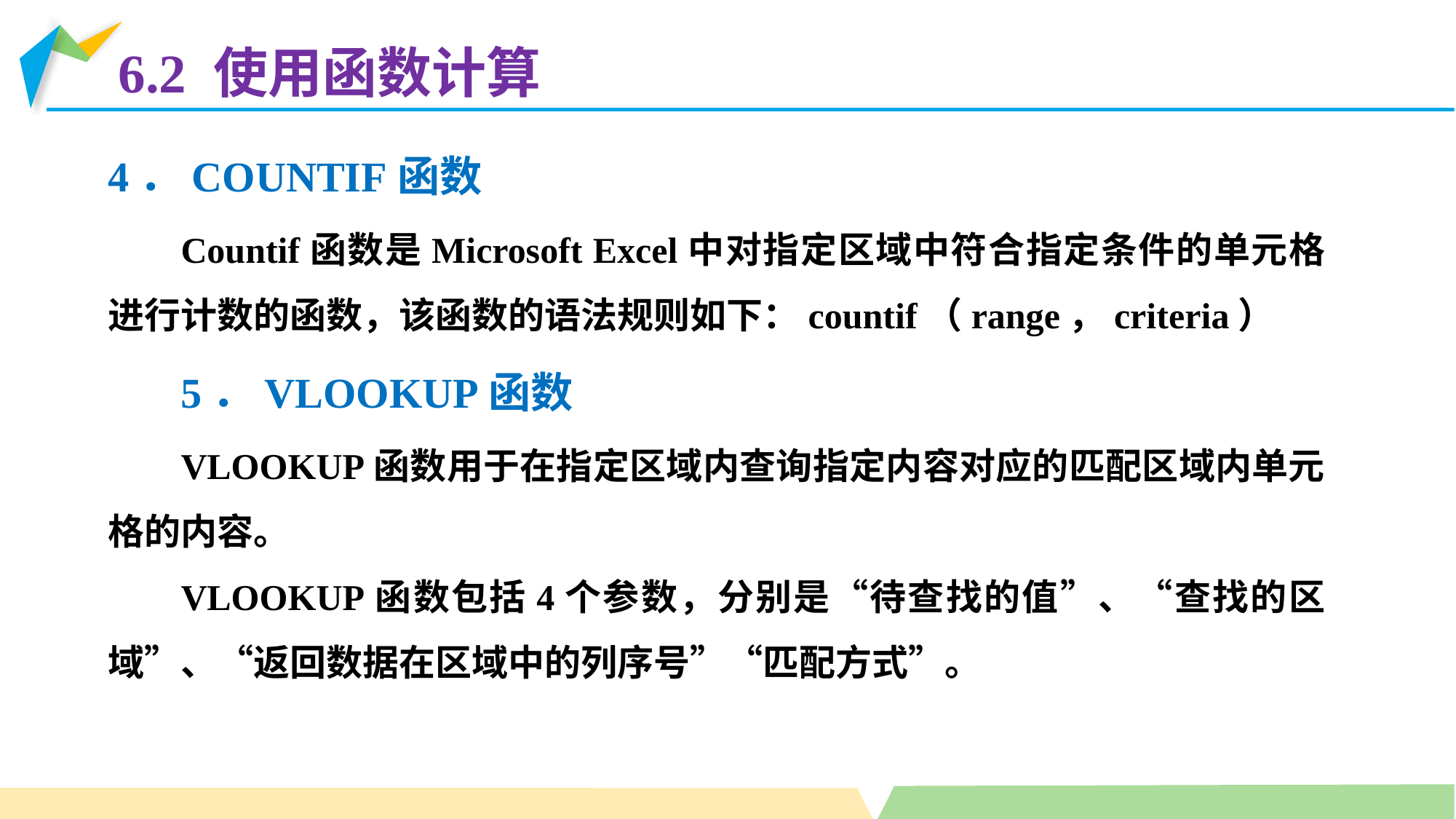

6.2 使用函数计算
4．COUNTIF函数
Countif函数是Microsoft Excel中对指定区域中符合指定条件的单元格进行计数的函数，该函数的语法规则如下：countif（range，criteria）
5．VLOOKUP函数
VLOOKUP函数用于在指定区域内查询指定内容对应的匹配区域内单元格的内容。
VLOOKUP函数包括4个参数，分别是“待查找的值”、“查找的区域”、“返回数据在区域中的列序号”“匹配方式”。